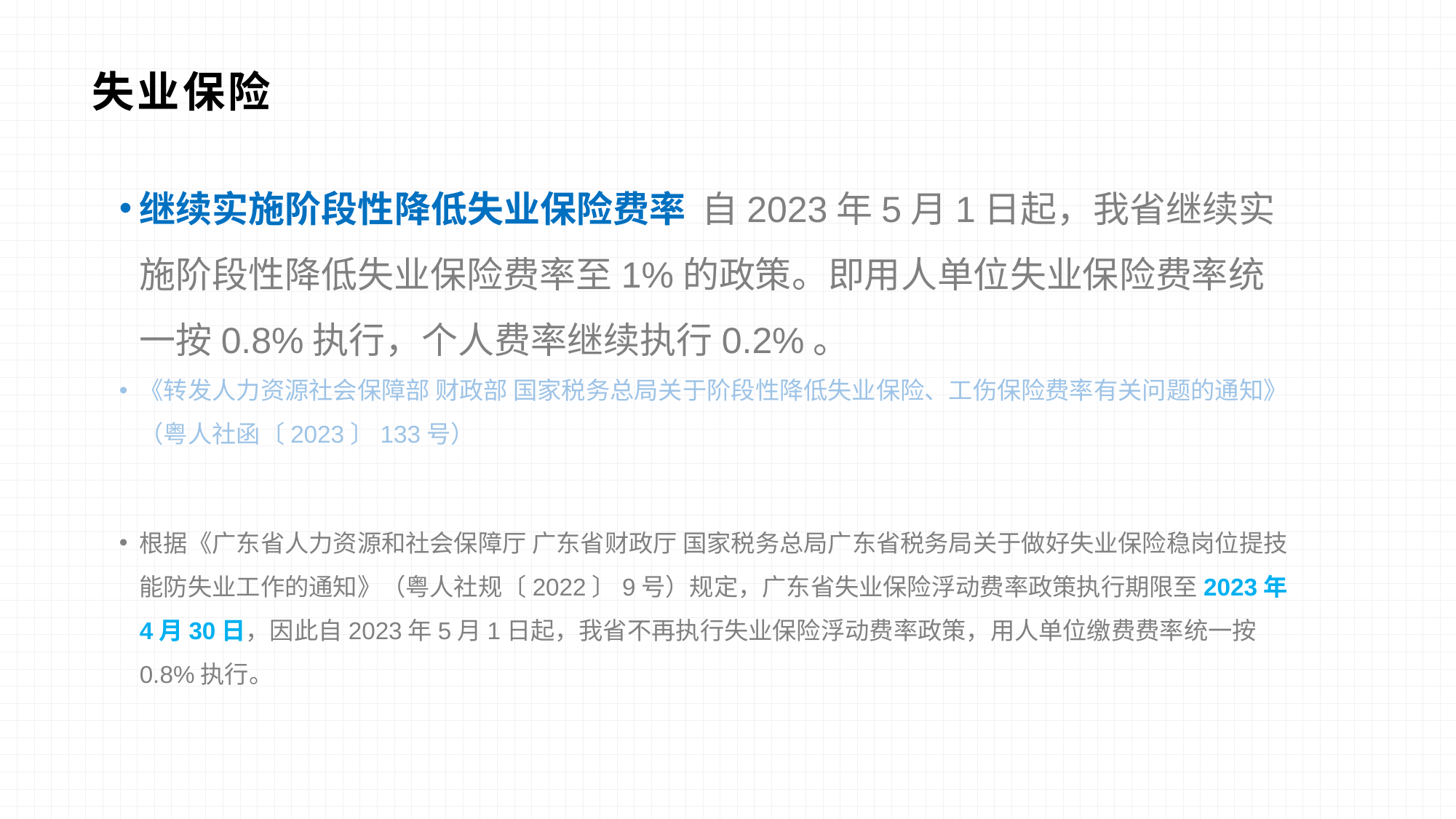

# 失业保险
继续实施阶段性降低失业保险费率  自2023年5月1日起，我省继续实施阶段性降低失业保险费率至1%的政策。即用人单位失业保险费率统一按0.8%执行，个人费率继续执行0.2%。
《转发人力资源社会保障部 财政部 国家税务总局关于阶段性降低失业保险、工伤保险费率有关问题的通知》（粤人社函〔2023〕133号）

根据《广东省人力资源和社会保障厅 广东省财政厅 国家税务总局广东省税务局关于做好失业保险稳岗位提技能防失业工作的通知》（粤人社规〔2022〕9号）规定，广东省失业保险浮动费率政策执行期限至2023年4月30日，因此自2023年5月1日起，我省不再执行失业保险浮动费率政策，用人单位缴费费率统一按0.8%执行。